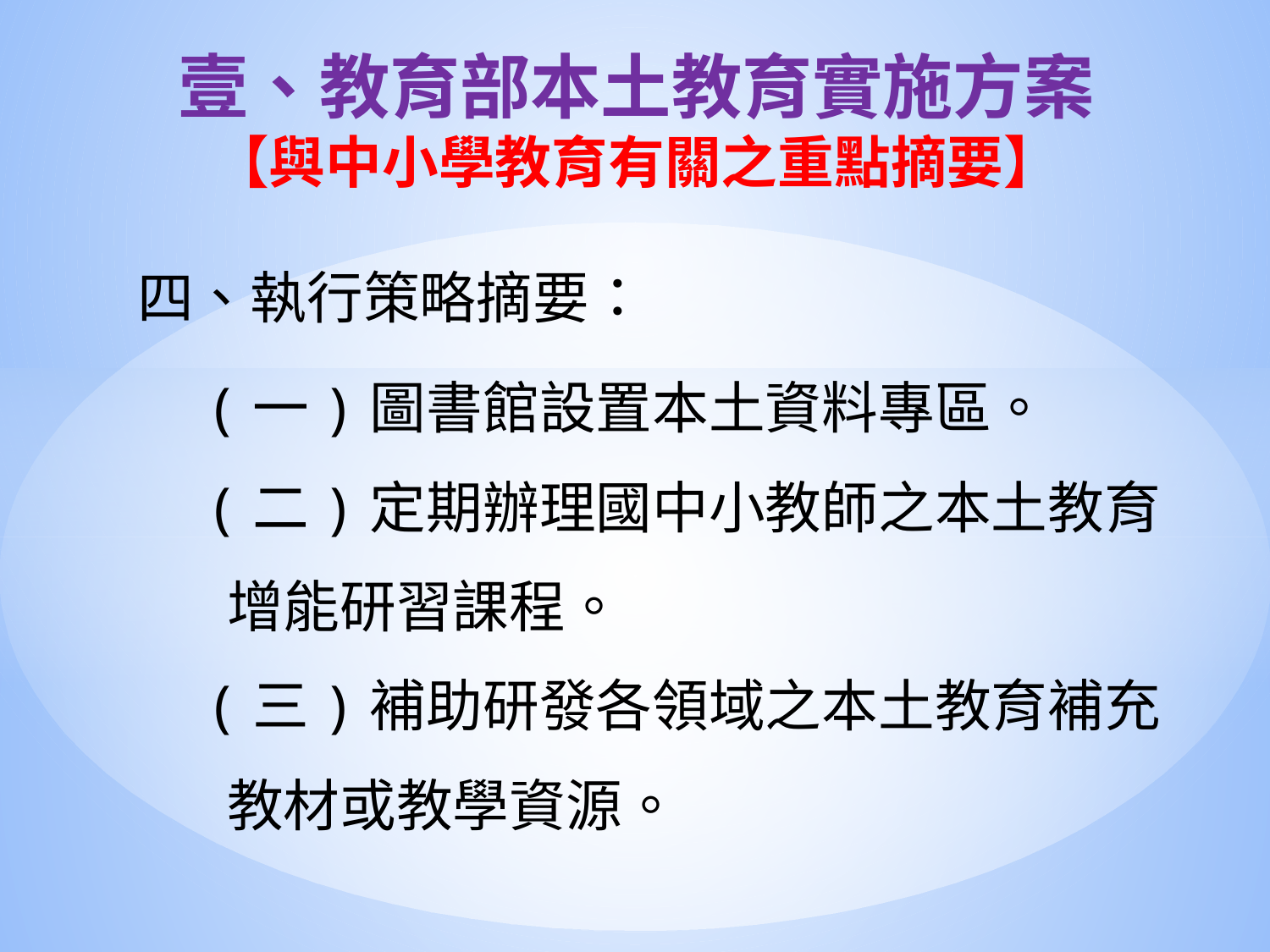

壹、教育部本土教育實施方案【與中小學教育有關之重點摘要】
四、執行策略摘要：
  (一)圖書館設置本土資料專區。
  (二)定期辦理國中小教師之本土教育
      增能研習課程。
  (三)補助研發各領域之本土教育補充
      教材或教學資源。